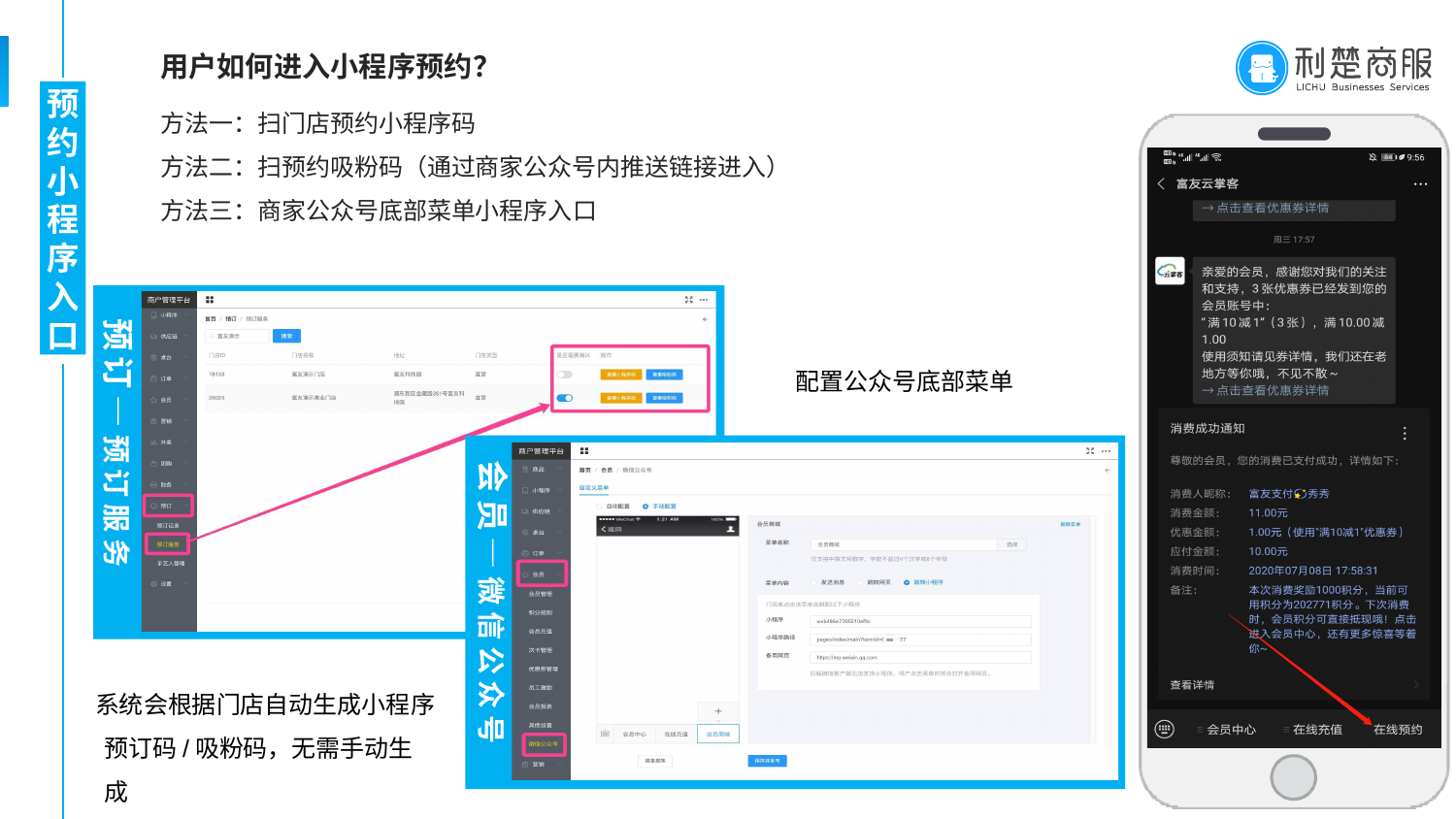

# 用户如何进入小程序预约？
预 约 小 程 序 入 口
方法一：扫门店预约小程序码
方法二：扫预约吸粉码（通过商家公众号内推送链接进入）
方法三：商家公众号底部菜单小程序入口

预订— 预订服务

配置公众号底部菜单

会员— 微信公众号
系统会根据门店自动生成小程序 预订码/吸粉码，无需手动生成